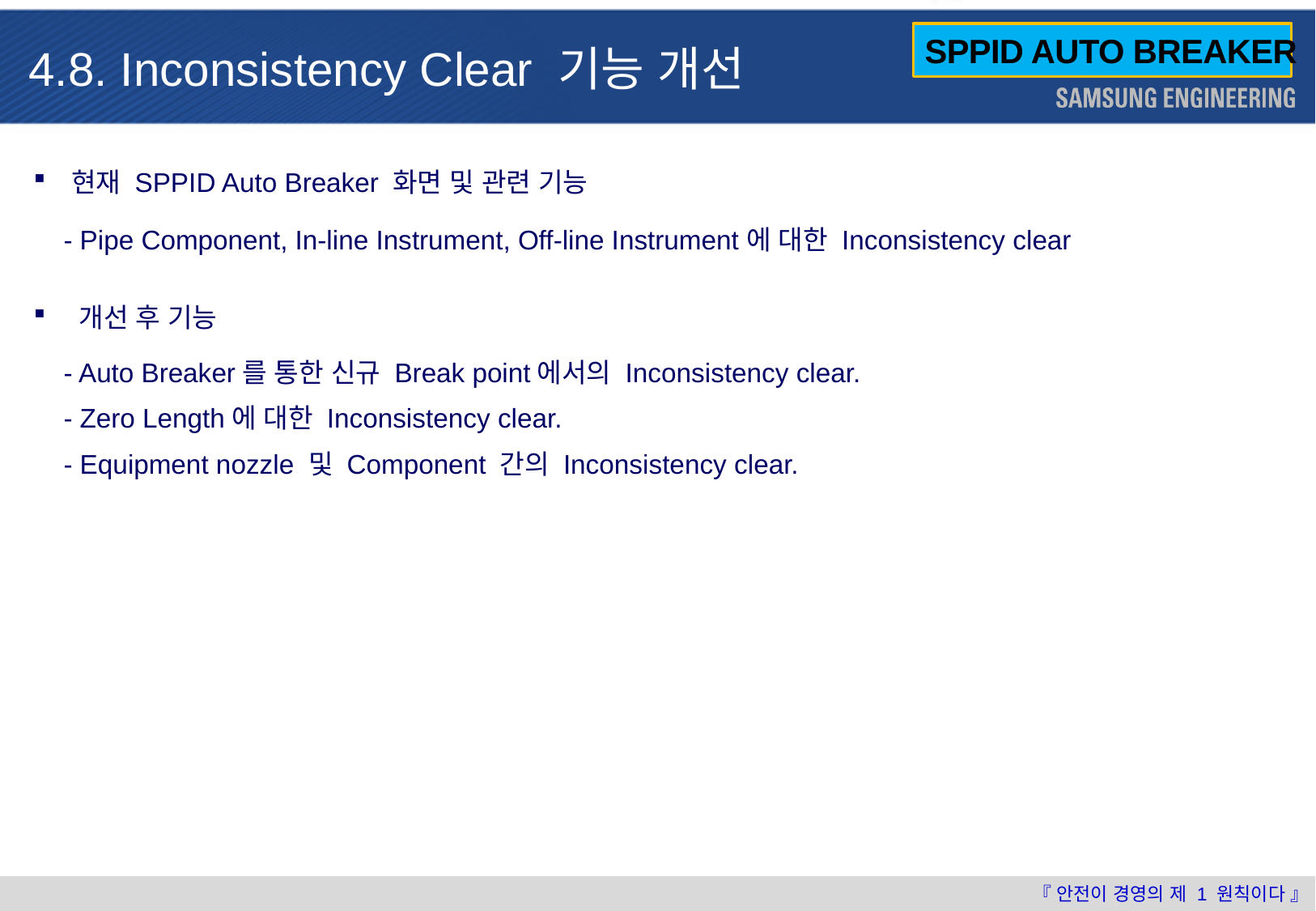

SPPID AUTO BREAKER
4.8. Inconsistency Clear 기능 개선
현재 SPPID Auto Breaker 화면 및 관련 기능
    - Pipe Component, In-line Instrument, Off-line Instrument에 대한 Inconsistency clear
개선 후 기능
    - Auto Breaker를 통한 신규 Break point에서의 Inconsistency clear.
    - Zero Length에 대한 Inconsistency clear.
    - Equipment nozzle 및 Component 간의 Inconsistency clear.